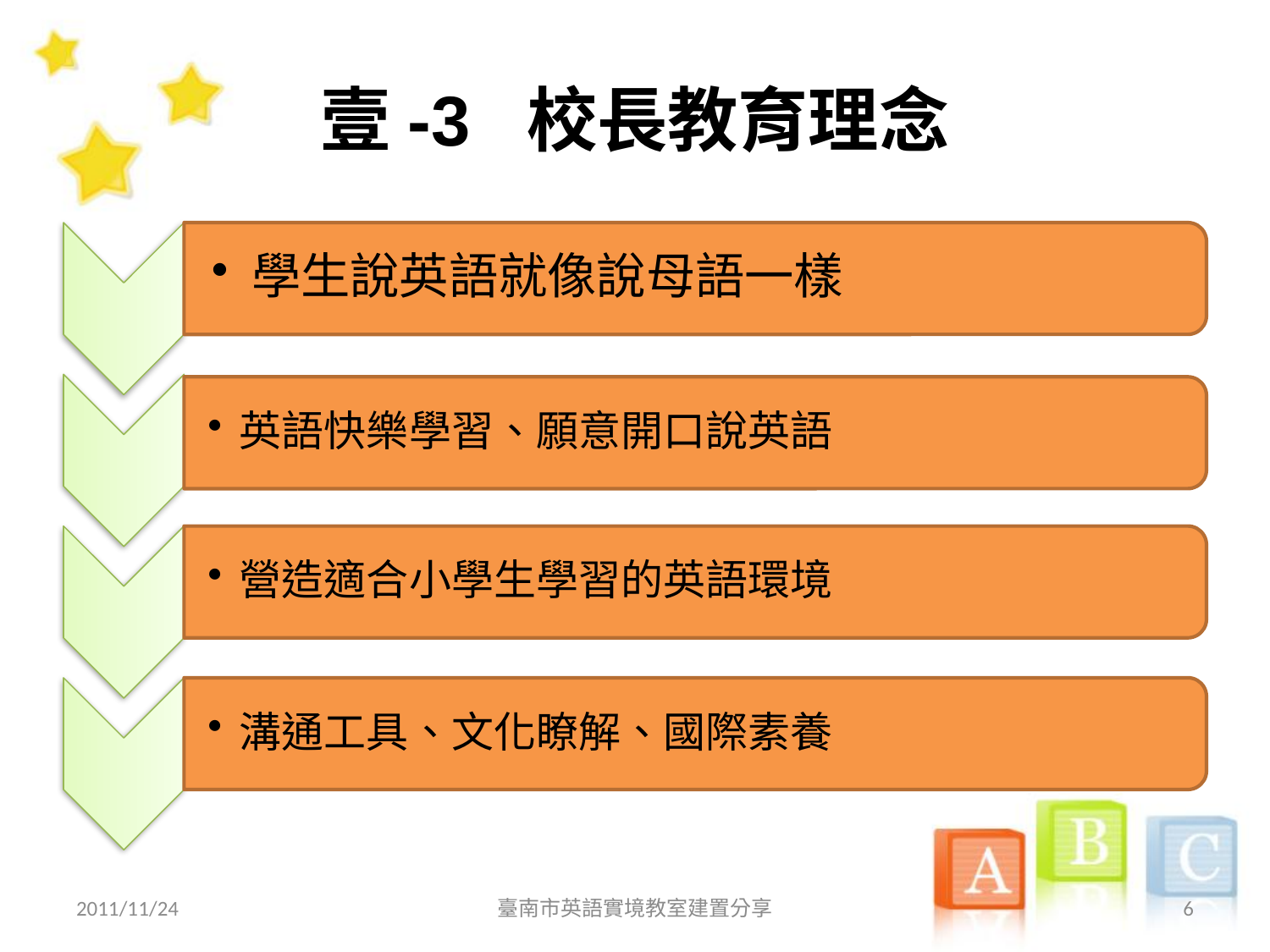

# 壹-3  校長教育理念

學生說英語就像說母語一樣

英語快樂學習、願意開口說英語

營造適合小學生學習的英語環境

溝通工具、文化瞭解、國際素養
2011/11/24
臺南市英語實境教室建置分享
6